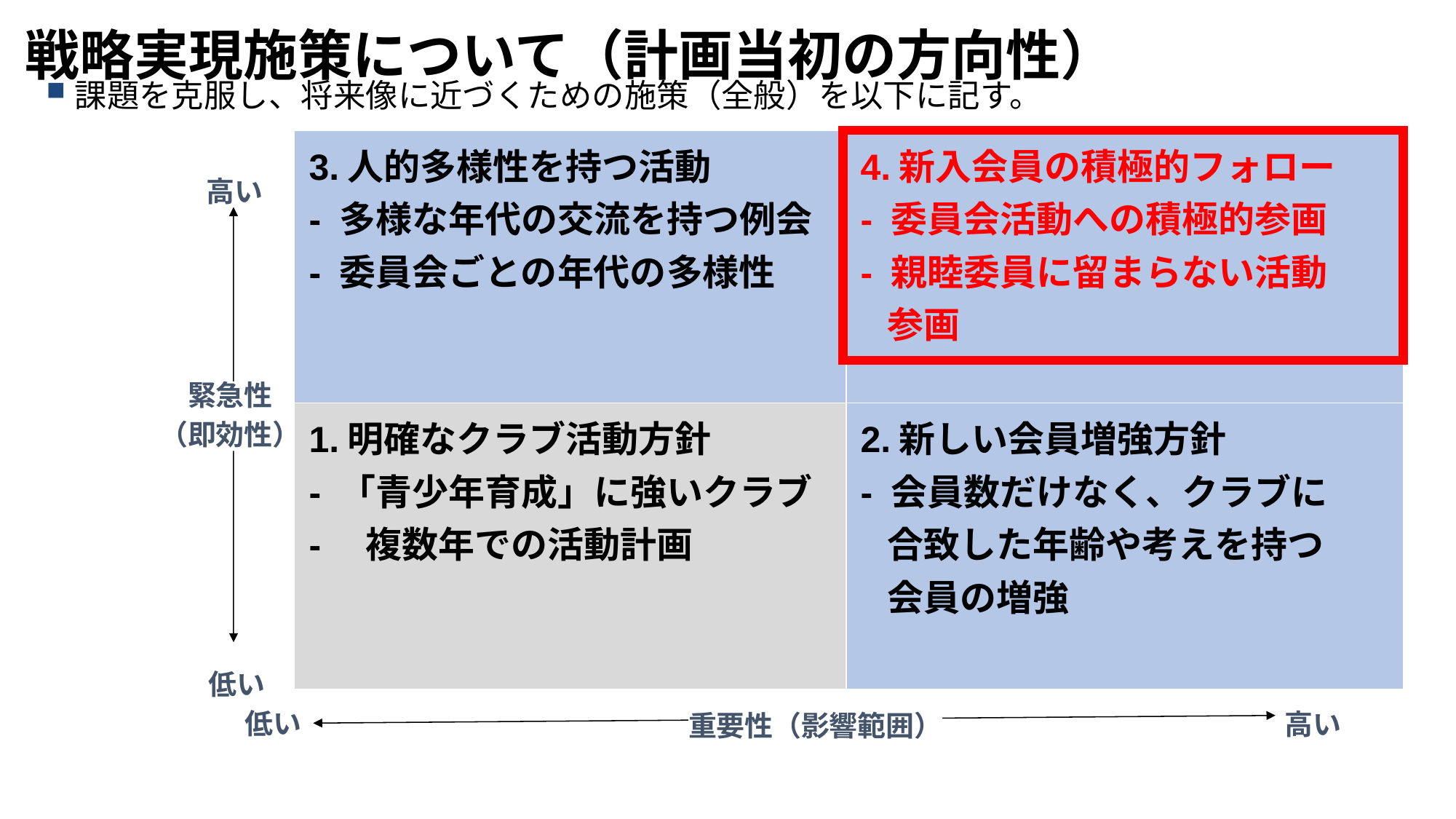

戦略実現施策について（計画当初の方向性）
課題を克服し、将来像に近づくための施策（全般）を以下に記す。
| 3.人的多様性を持つ活動 - 多様な年代の交流を持つ例会 - 委員会ごとの年代の多様性 | 4.新入会員の積極的フォロー - 委員会活動への積極的参画 - 親睦委員に留まらない活動 参画 |
| --- | --- |
| 1.明確なクラブ活動方針 - 「青少年育成」に強いクラブ -　複数年での活動計画 | 2.新しい会員増強方針 - 会員数だけなく、クラブに 合致した年齢や考えを持つ 会員の増強 |

高い

緊急性
（即効性）
低い
低い
高い
重要性（影響範囲）